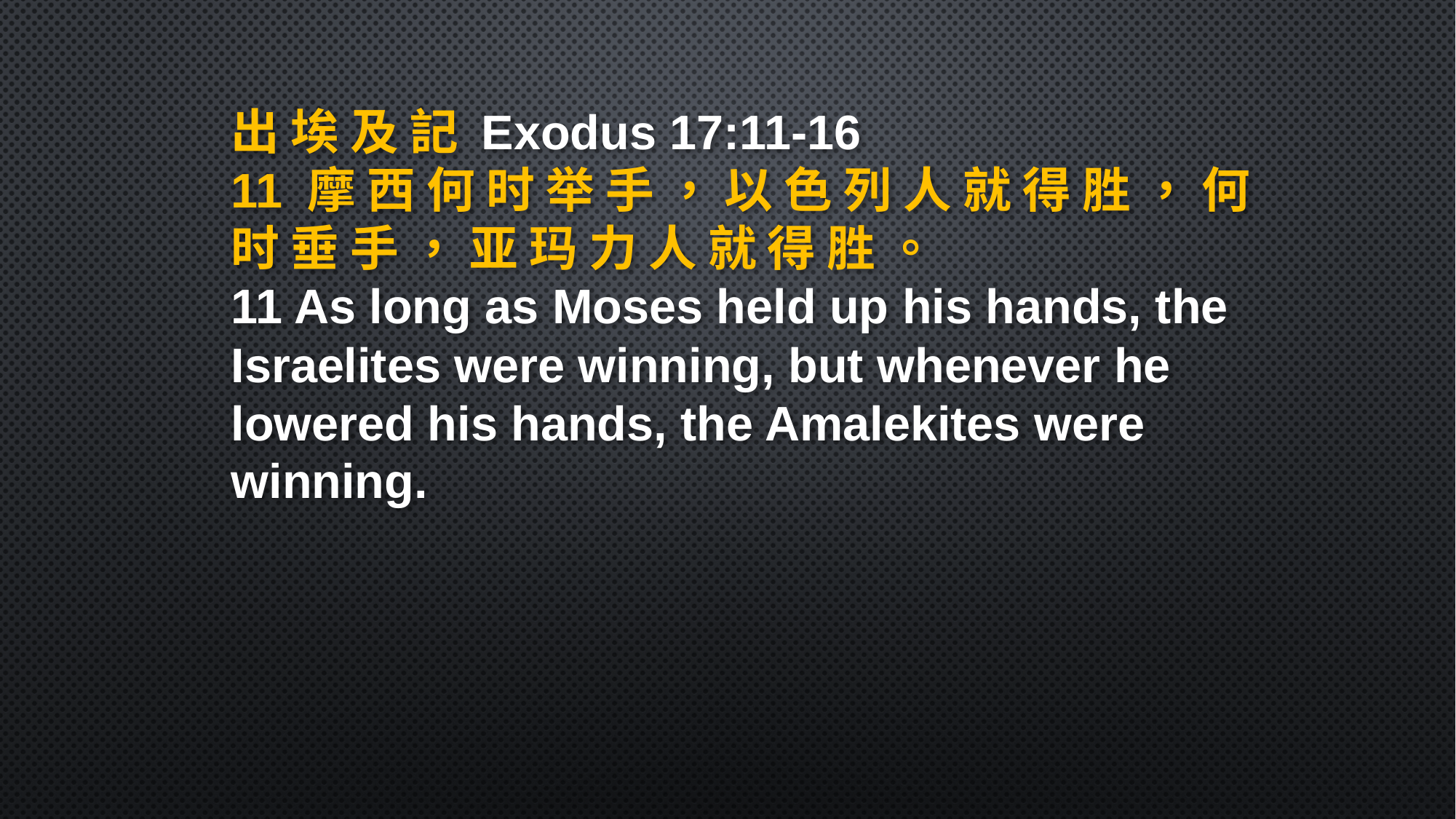

出 埃 及 記 Exodus 17:11-16
11 摩 西 何 时 举 手 ， 以 色 列 人 就 得 胜 ， 何 时 垂 手 ， 亚 玛 力 人 就 得 胜 。
11 As long as Moses held up his hands, the Israelites were winning, but whenever he lowered his hands, the Amalekites were winning.